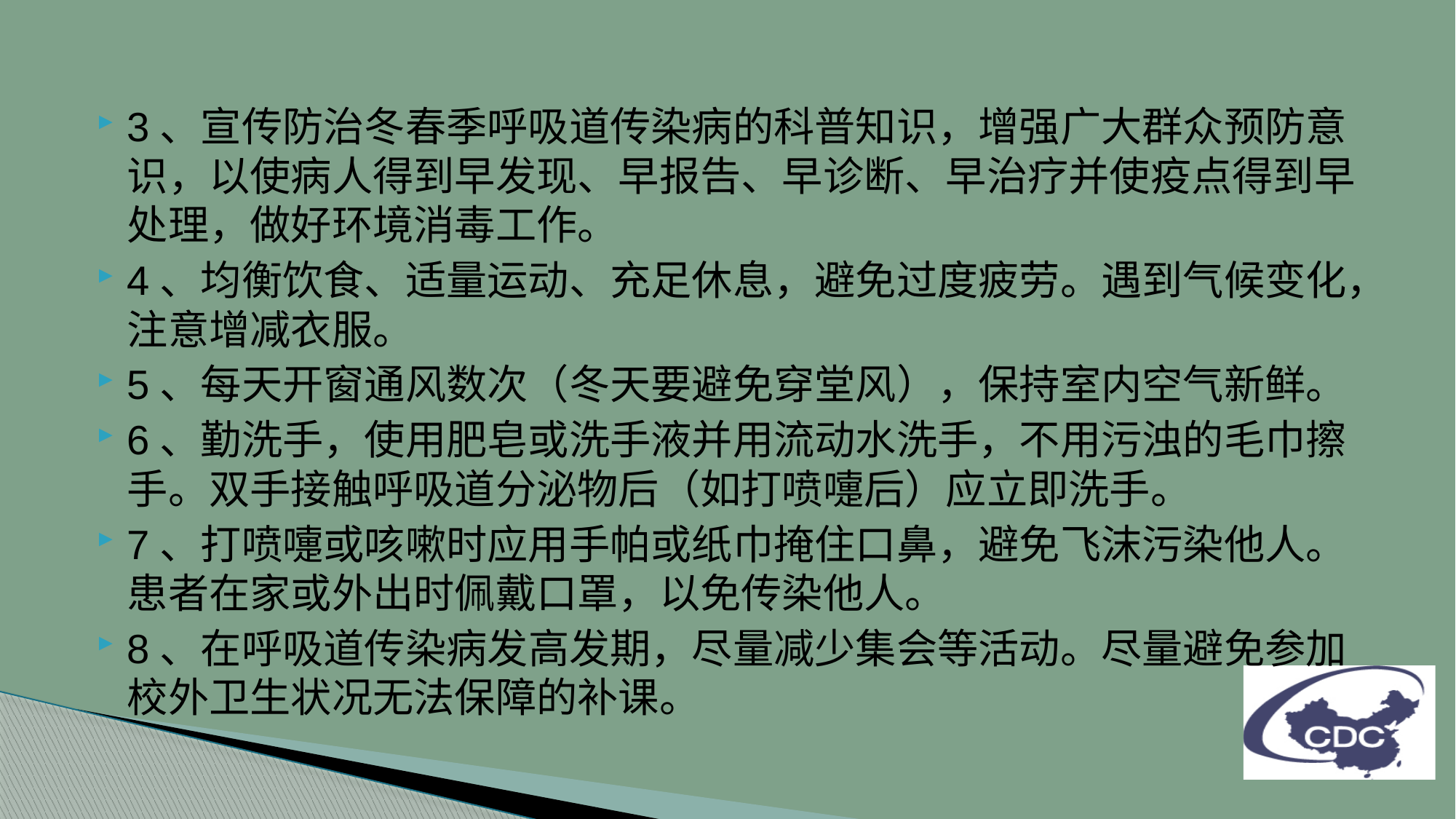

#
3、宣传防治冬春季呼吸道传染病的科普知识，增强广大群众预防意识，以使病人得到早发现、早报告、早诊断、早治疗并使疫点得到早处理，做好环境消毒工作。
4、均衡饮食、适量运动、充足休息，避免过度疲劳。遇到气候变化，注意增减衣服。
5、每天开窗通风数次（冬天要避免穿堂风），保持室内空气新鲜。
6、勤洗手，使用肥皂或洗手液并用流动水洗手，不用污浊的毛巾擦手。双手接触呼吸道分泌物后（如打喷嚏后）应立即洗手。
7、打喷嚏或咳嗽时应用手帕或纸巾掩住口鼻，避免飞沫污染他人。患者在家或外出时佩戴口罩，以免传染他人。
8、在呼吸道传染病发高发期，尽量减少集会等活动。尽量避免参加校外卫生状况无法保障的补课。